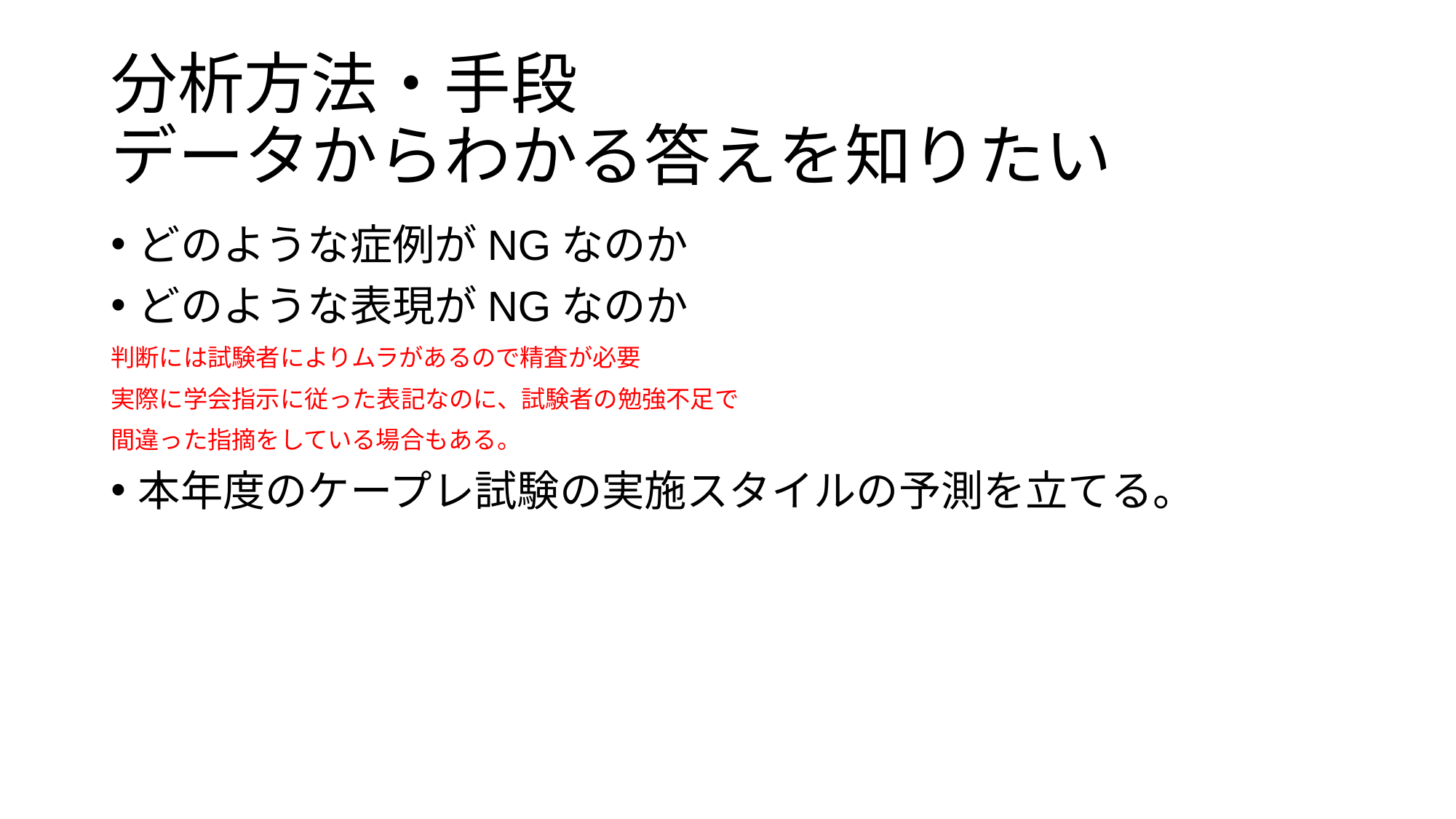

# 分析方法・手段 データからわかる答えを知りたい
どのような症例がNGなのか
どのような表現がNGなのか
判断には試験者によりムラがあるので精査が必要
実際に学会指示に従った表記なのに、試験者の勉強不足で
間違った指摘をしている場合もある。
本年度のケープレ試験の実施スタイルの予測を立てる。